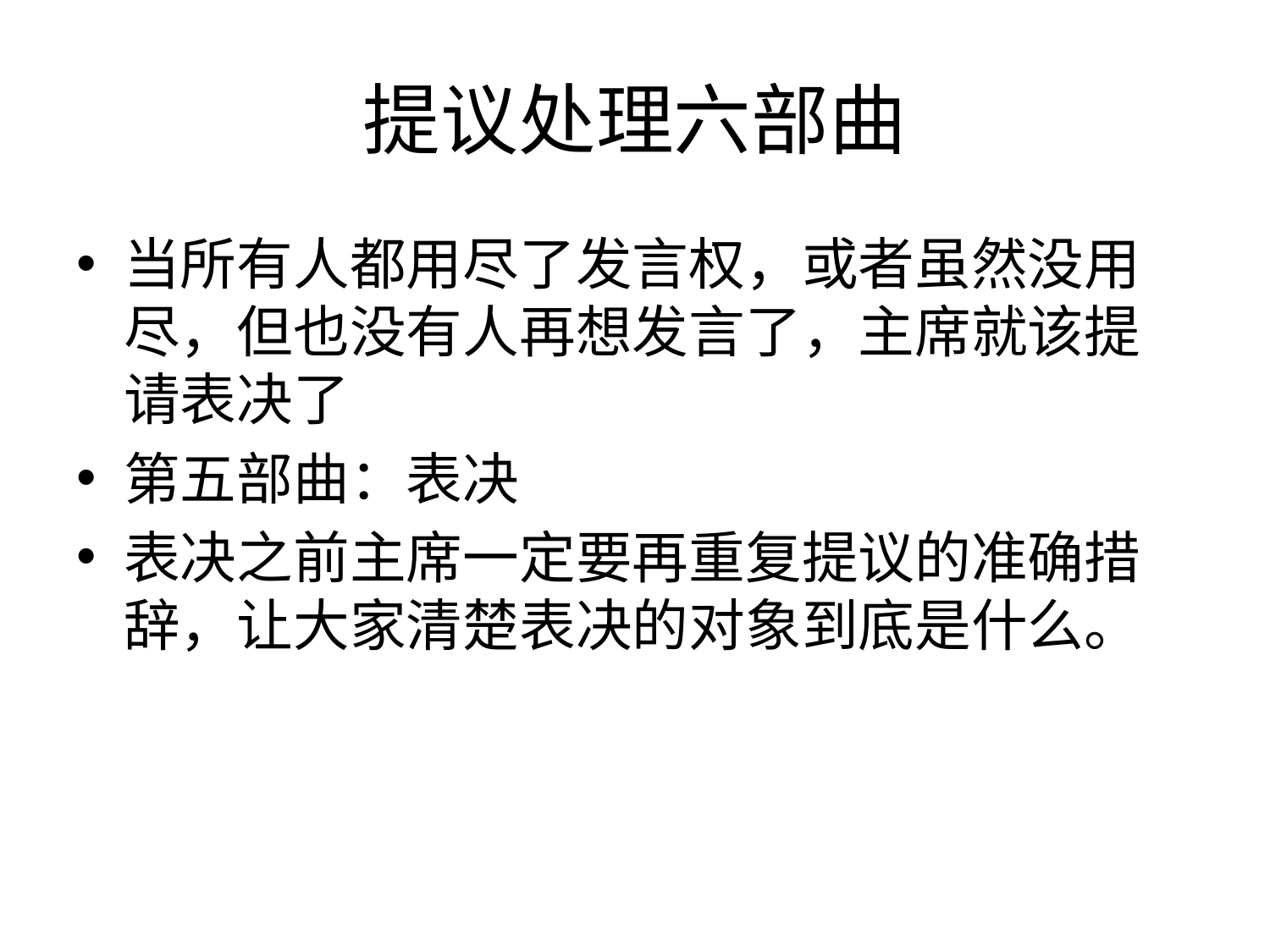

# 提议处理六部曲
当所有人都用尽了发言权，或者虽然没用尽，但也没有人再想发言了，主席就该提请表决了
第五部曲：表决
表决之前主席一定要再重复提议的准确措辞，让大家清楚表决的对象到底是什么。